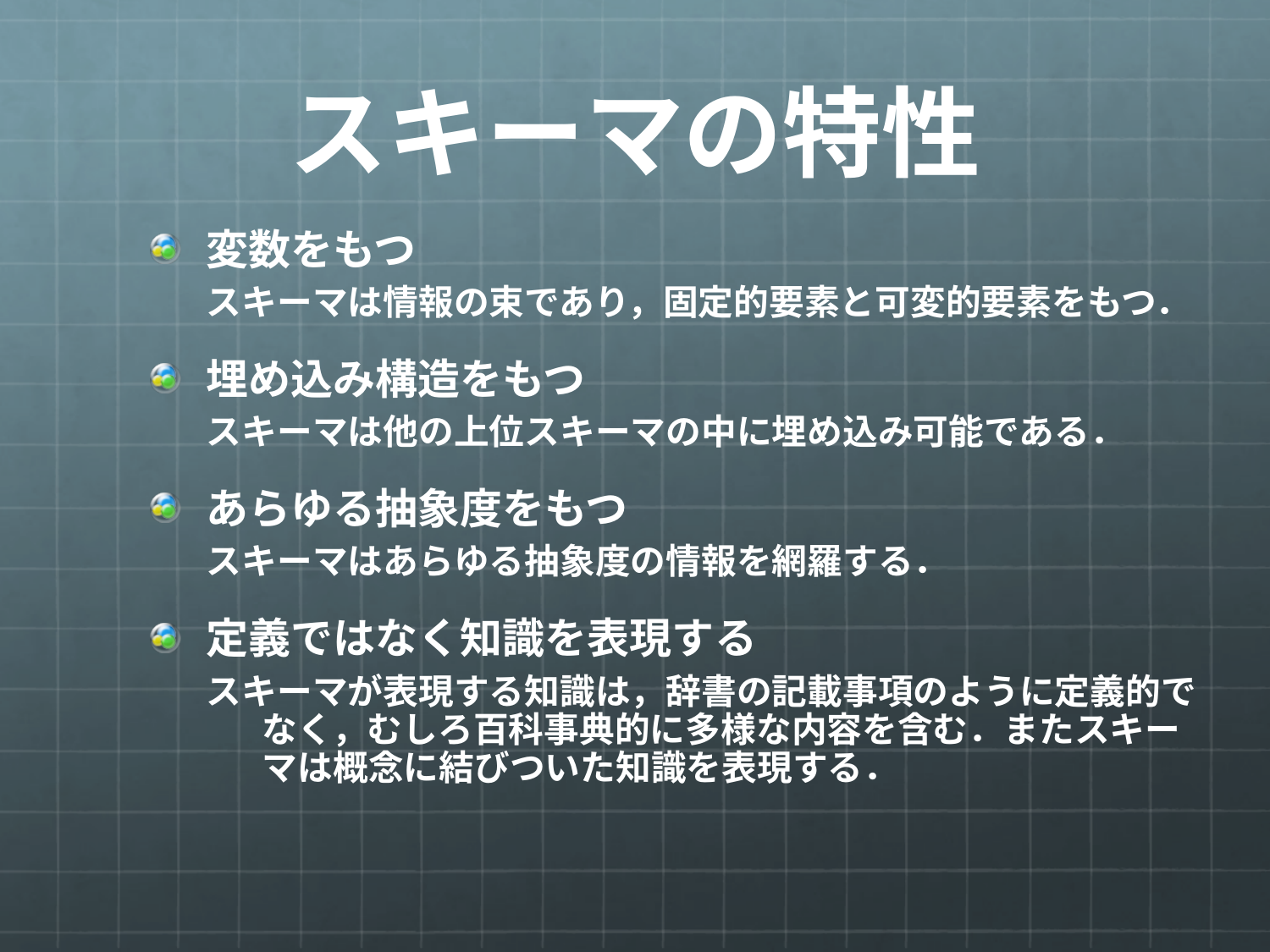

# スキーマの特性
変数をもつ
スキーマは情報の束であり，固定的要素と可変的要素をもつ．
埋め込み構造をもつ
スキーマは他の上位スキーマの中に埋め込み可能である．
あらゆる抽象度をもつ
スキーマはあらゆる抽象度の情報を網羅する．
定義ではなく知識を表現する
スキーマが表現する知識は，辞書の記載事項のように定義的でなく，むしろ百科事典的に多様な内容を含む．またスキーマは概念に結びついた知識を表現する．